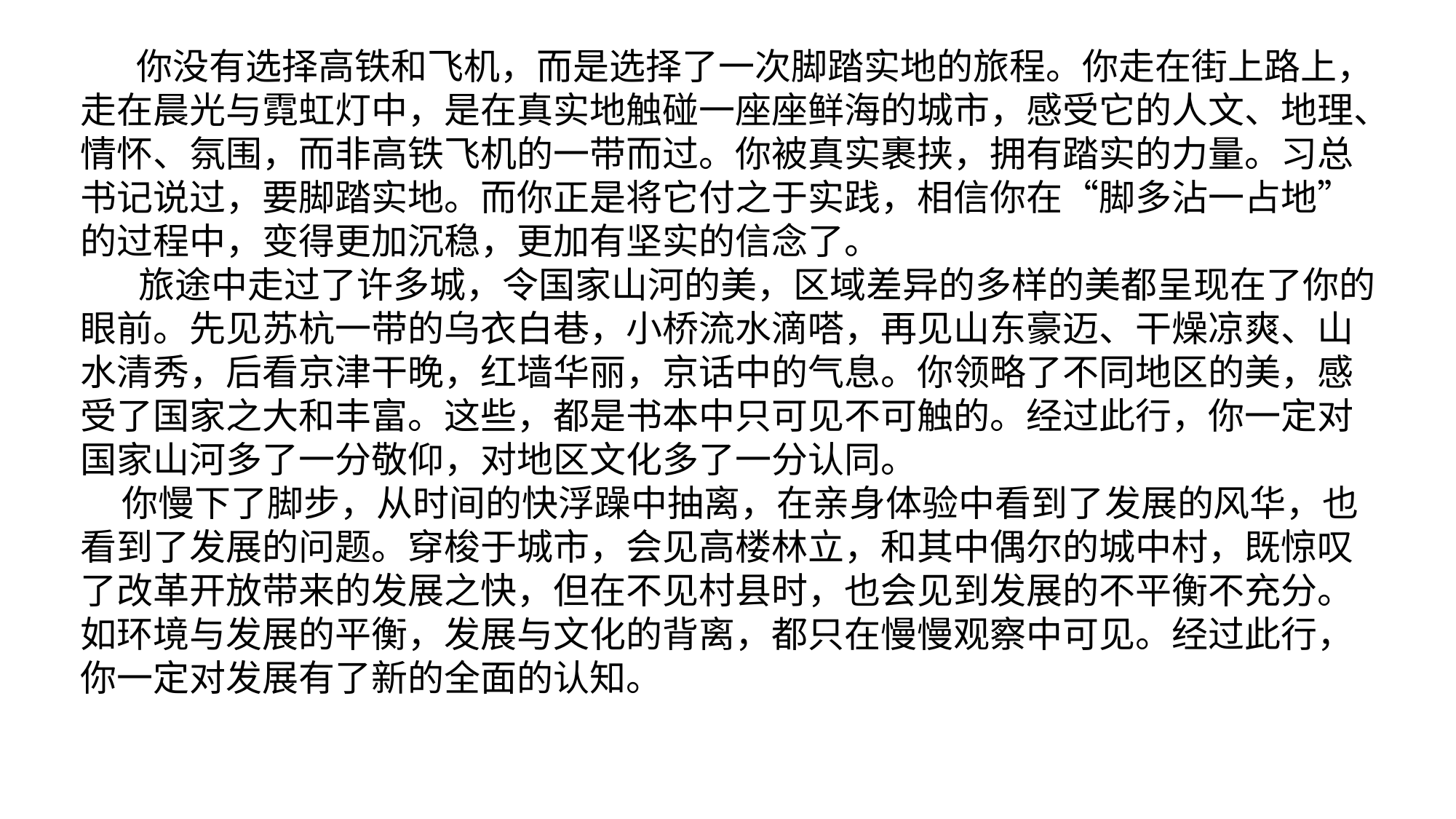

你没有选择高铁和飞机，而是选择了一次脚踏实地的旅程。你走在街上路上，走在晨光与霓虹灯中，是在真实地触碰一座座鲜海的城市，感受它的人文、地理、情怀、氛围，而非高铁飞机的一带而过。你被真实裹挟，拥有踏实的力量。习总书记说过，要脚踏实地。而你正是将它付之于实践，相信你在“脚多沾一占地”的过程中，变得更加沉稳，更加有坚实的信念了。
      旅途中走过了许多城，令国家山河的美，区域差异的多样的美都呈现在了你的眼前。先见苏杭一带的乌衣白巷，小桥流水滴嗒，再见山东豪迈、干燥凉爽、山水清秀，后看京津干晚，红墙华丽，京话中的气息。你领略了不同地区的美，感受了国家之大和丰富。这些，都是书本中只可见不可触的。经过此行，你一定对国家山河多了一分敬仰，对地区文化多了一分认同。
    你慢下了脚步，从时间的快浮躁中抽离，在亲身体验中看到了发展的风华，也看到了发展的问题。穿梭于城市，会见高楼林立，和其中偶尔的城中村，既惊叹了改革开放带来的发展之快，但在不见村县时，也会见到发展的不平衡不充分。如环境与发展的平衡，发展与文化的背离，都只在慢慢观察中可见。经过此行，你一定对发展有了新的全面的认知。